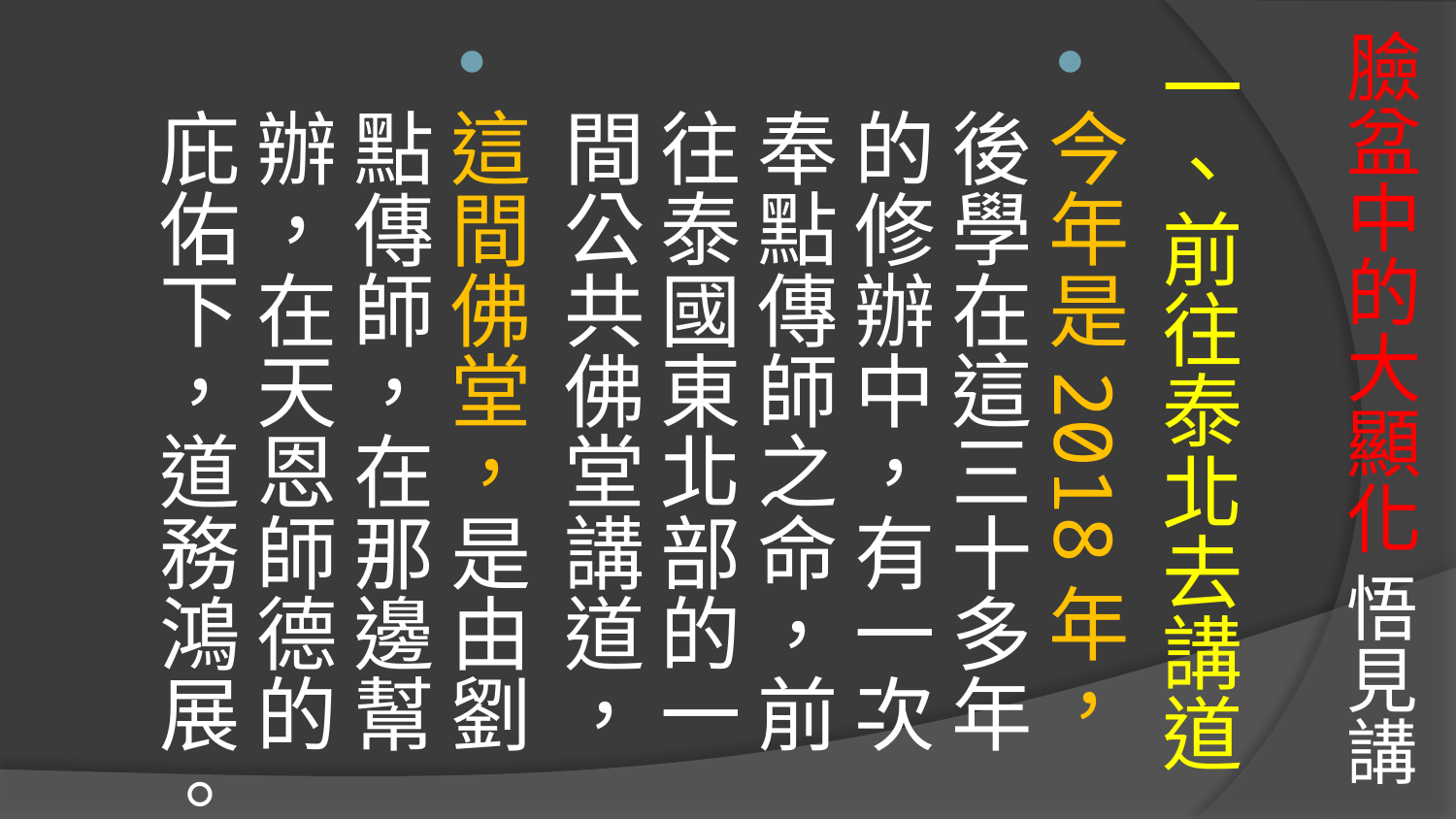

# 臉盆中的大顯化 悟見講
一、前往泰北去講道
今年是2018年，後學在這三十多年的修辦中，有一次奉點傳師之命，前往泰國東北部的一間公共佛堂講道，
這間佛堂，是由劉點傳師，在那邊幫辦，在天恩師德的庇佑下，道務鴻展。